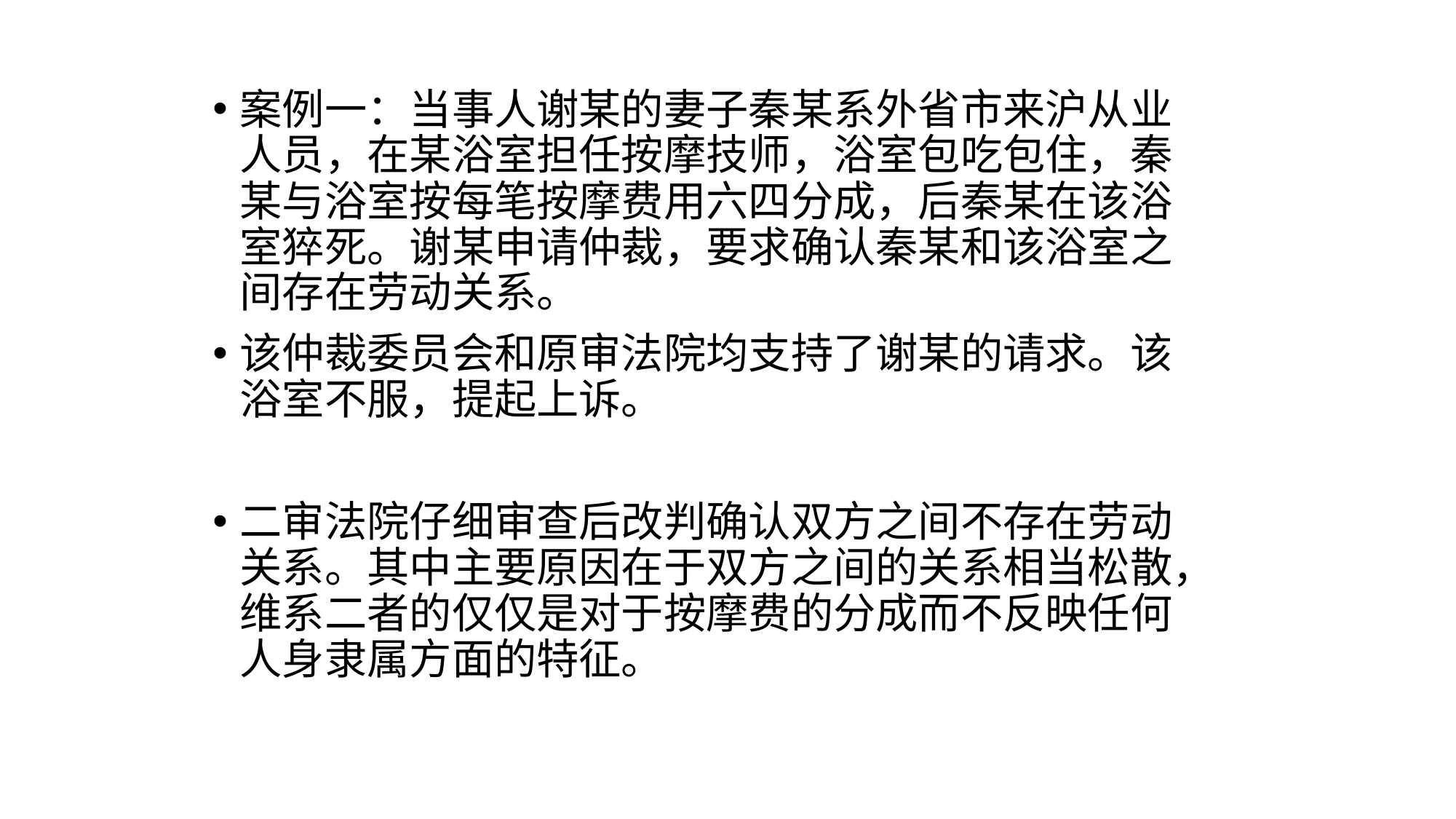

案例一：当事人谢某的妻子秦某系外省市来沪从业人员，在某浴室担任按摩技师，浴室包吃包住，秦某与浴室按每笔按摩费用六四分成，后秦某在该浴室猝死。谢某申请仲裁，要求确认秦某和该浴室之间存在劳动关系。
该仲裁委员会和原审法院均支持了谢某的请求。该浴室不服，提起上诉。

二审法院仔细审查后改判确认双方之间不存在劳动关系。其中主要原因在于双方之间的关系相当松散，维系二者的仅仅是对于按摩费的分成而不反映任何人身隶属方面的特征。